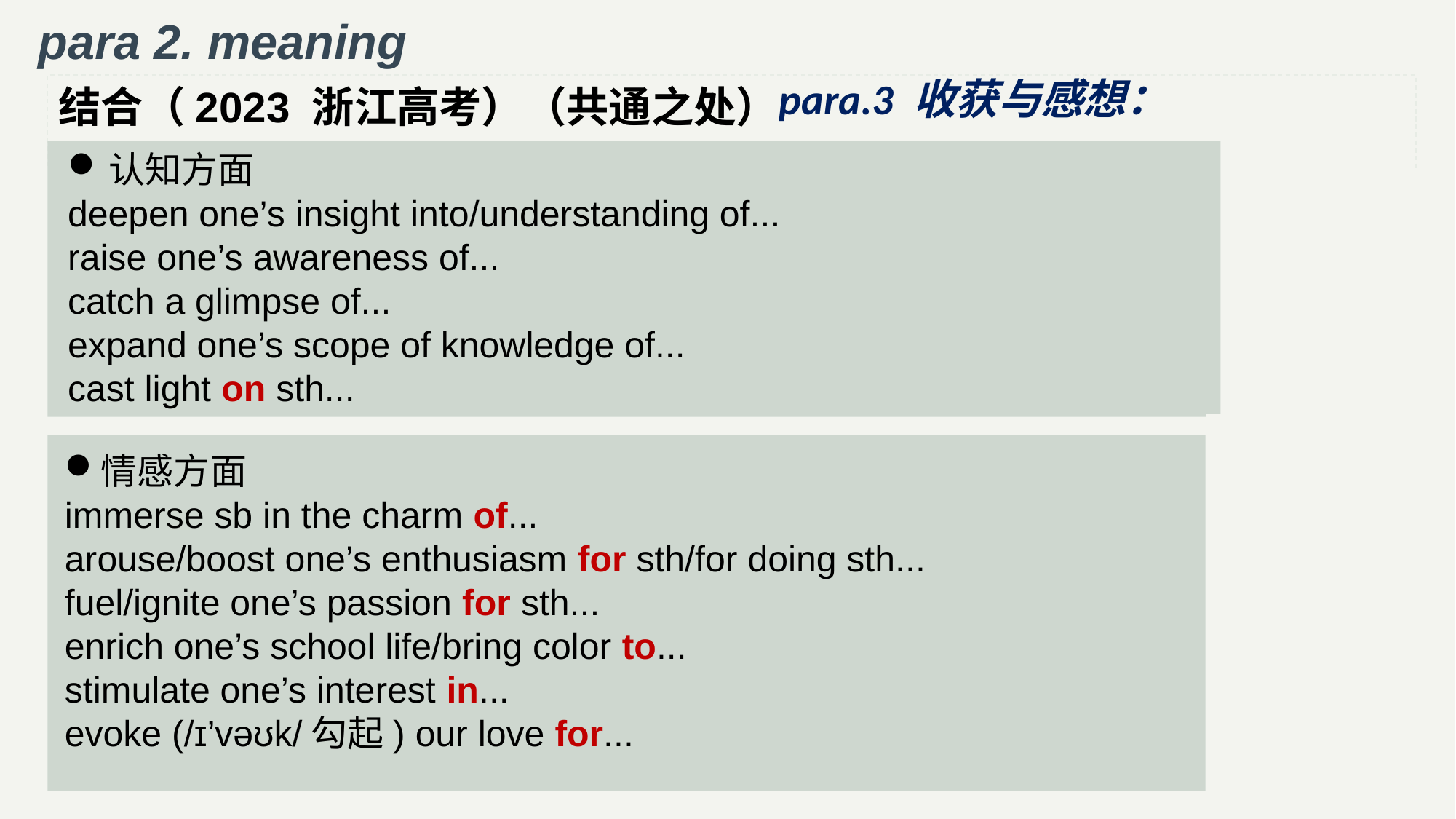

para 2. meaning
para.3 收获与感想：
结合（2023 浙江高考）（共通之处）

认知方面
deepen one’s insight into/understanding of...
raise one’s awareness of...
catch a glimpse of...
expand one’s scope of knowledge of...
cast light on sth...

情感方面
immerse sb in the charm of...
arouse/boost one’s enthusiasm for sth/for doing sth...
fuel/ignite one’s passion for sth...
enrich one’s school life/bring color to...
stimulate one’s interest in...
evoke (/ɪ’vəʊk/勾起) our love for...